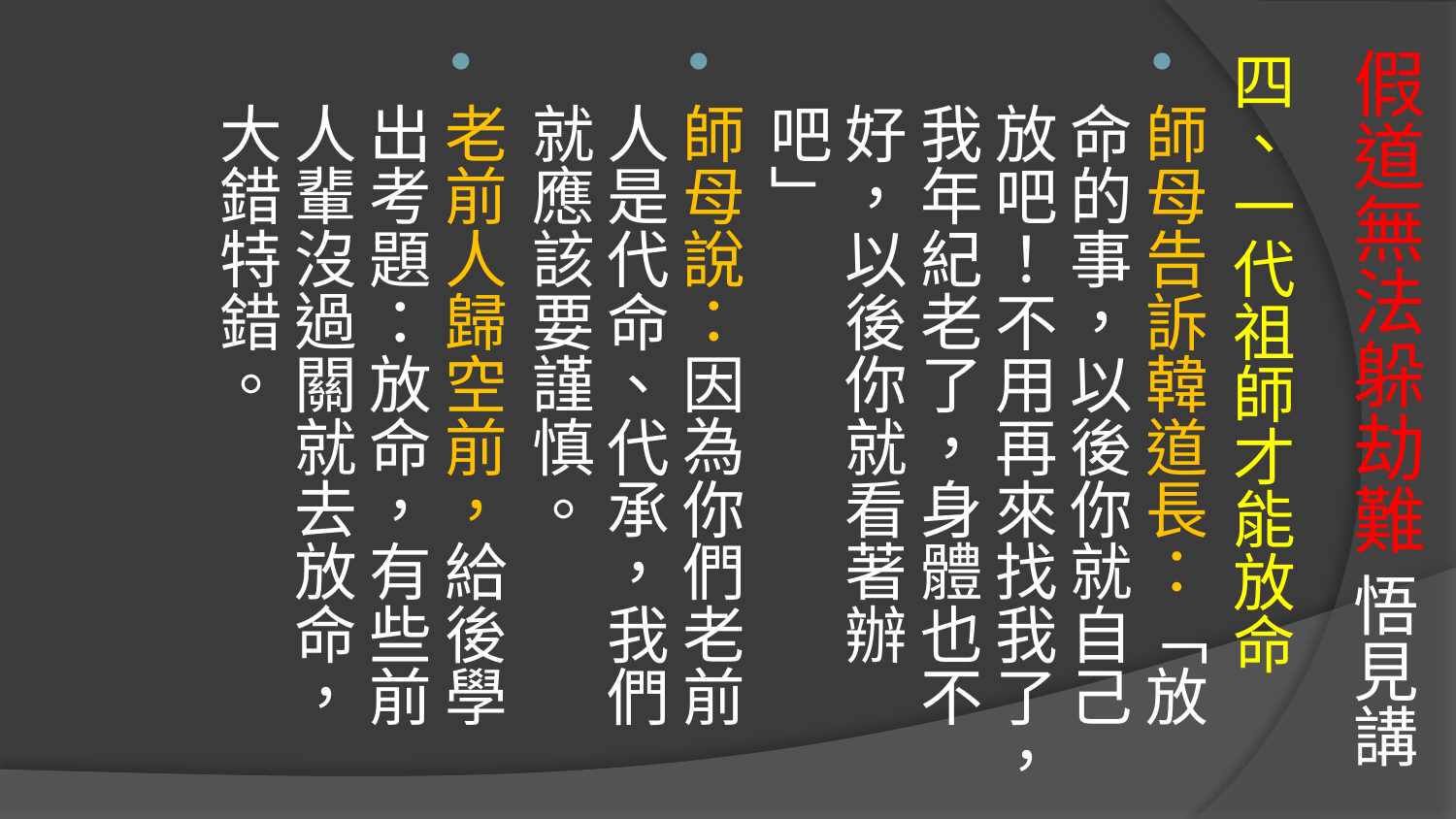

# 假道無法躲劫難 悟見講
四、一代祖師才能放命
師母告訴韓道長：「放命的事，以後你就自己放吧！不用再來找我了，我年紀老了，身體也不好，以後你就看著辦吧」
師母說：因為你們老前人是代命、代承，我們就應該要謹慎。
老前人歸空前，給後學出考題：放命，有些前人輩沒過關就去放命，大錯特錯。